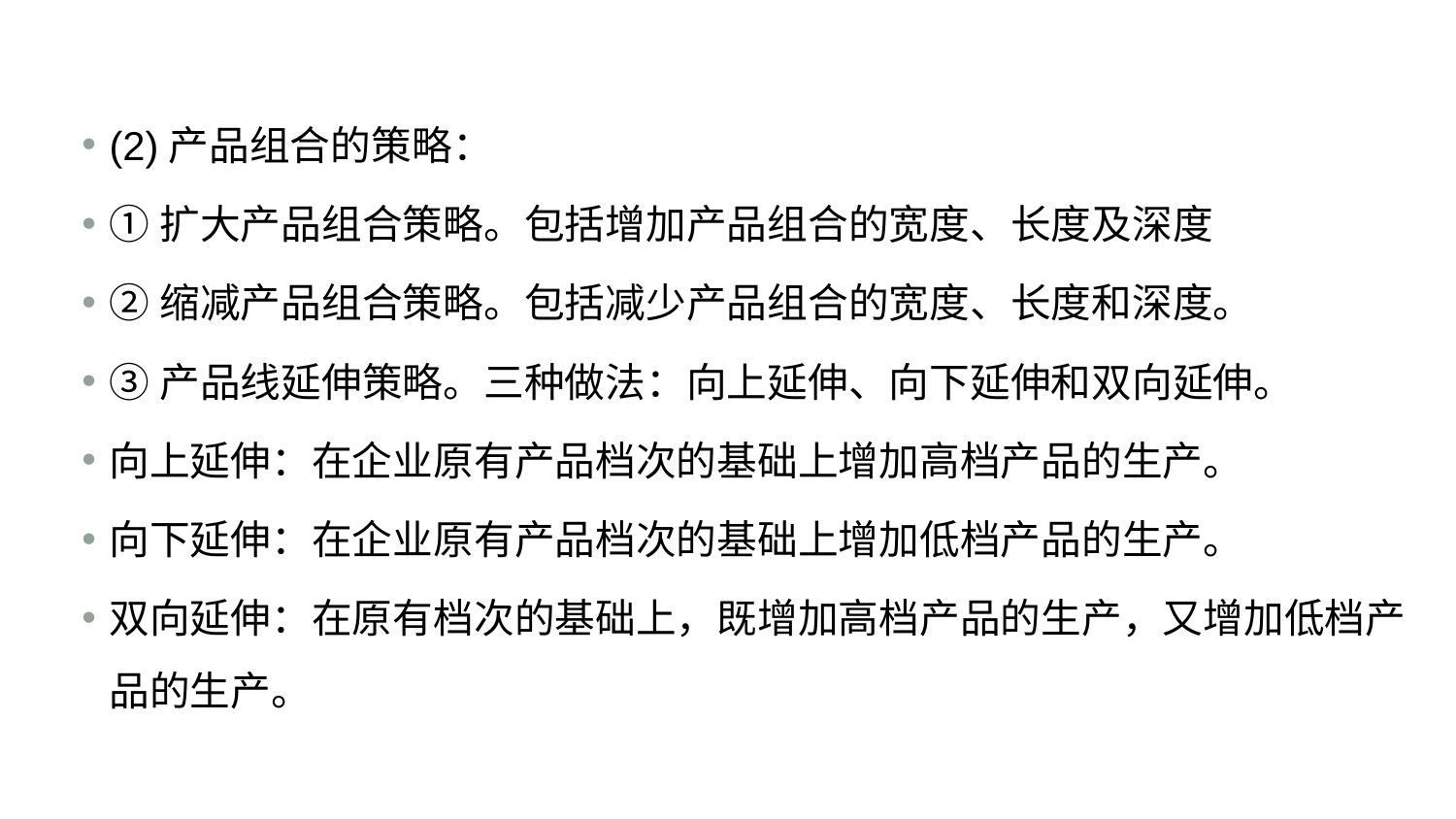

#
(2)产品组合的策略：
①扩大产品组合策略。包括增加产品组合的宽度、长度及深度
②缩减产品组合策略。包括减少产品组合的宽度、长度和深度。
③产品线延伸策略。三种做法：向上延伸、向下延伸和双向延伸。
向上延伸：在企业原有产品档次的基础上增加高档产品的生产。
向下延伸：在企业原有产品档次的基础上增加低档产品的生产。
双向延伸：在原有档次的基础上，既增加高档产品的生产，又增加低档产品的生产。